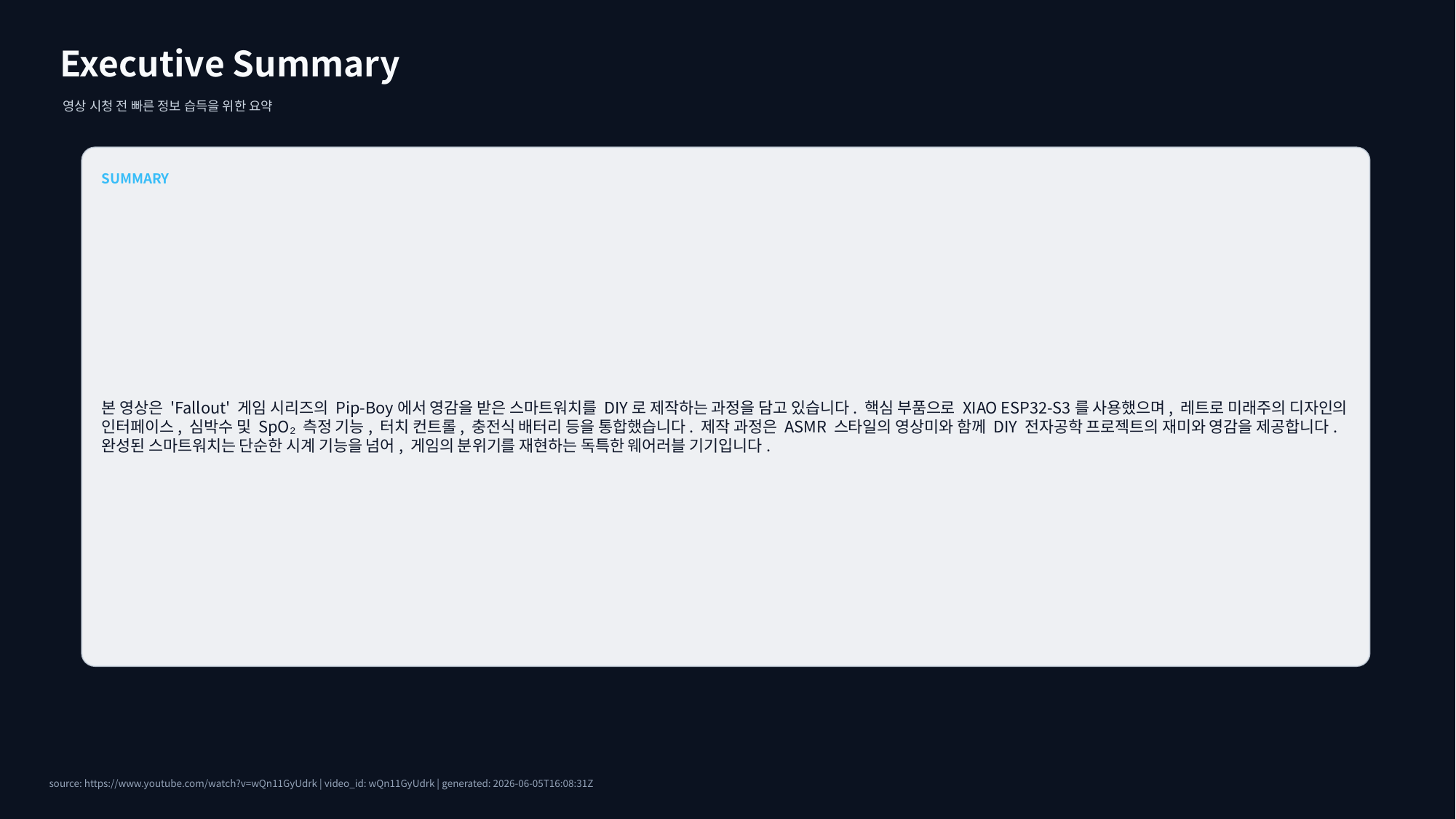

Executive Summary
영상 시청 전 빠른 정보 습득을 위한 요약

SUMMARY
본 영상은 'Fallout' 게임 시리즈의 Pip-Boy에서 영감을 받은 스마트워치를 DIY로 제작하는 과정을 담고 있습니다. 핵심 부품으로 XIAO ESP32-S3를 사용했으며, 레트로 미래주의 디자인의 인터페이스, 심박수 및 SpO₂ 측정 기능, 터치 컨트롤, 충전식 배터리 등을 통합했습니다. 제작 과정은 ASMR 스타일의 영상미와 함께 DIY 전자공학 프로젝트의 재미와 영감을 제공합니다. 완성된 스마트워치는 단순한 시계 기능을 넘어, 게임의 분위기를 재현하는 독특한 웨어러블 기기입니다.
source: https://www.youtube.com/watch?v=wQn11GyUdrk | video_id: wQn11GyUdrk | generated: 2026-06-05T16:08:31Z